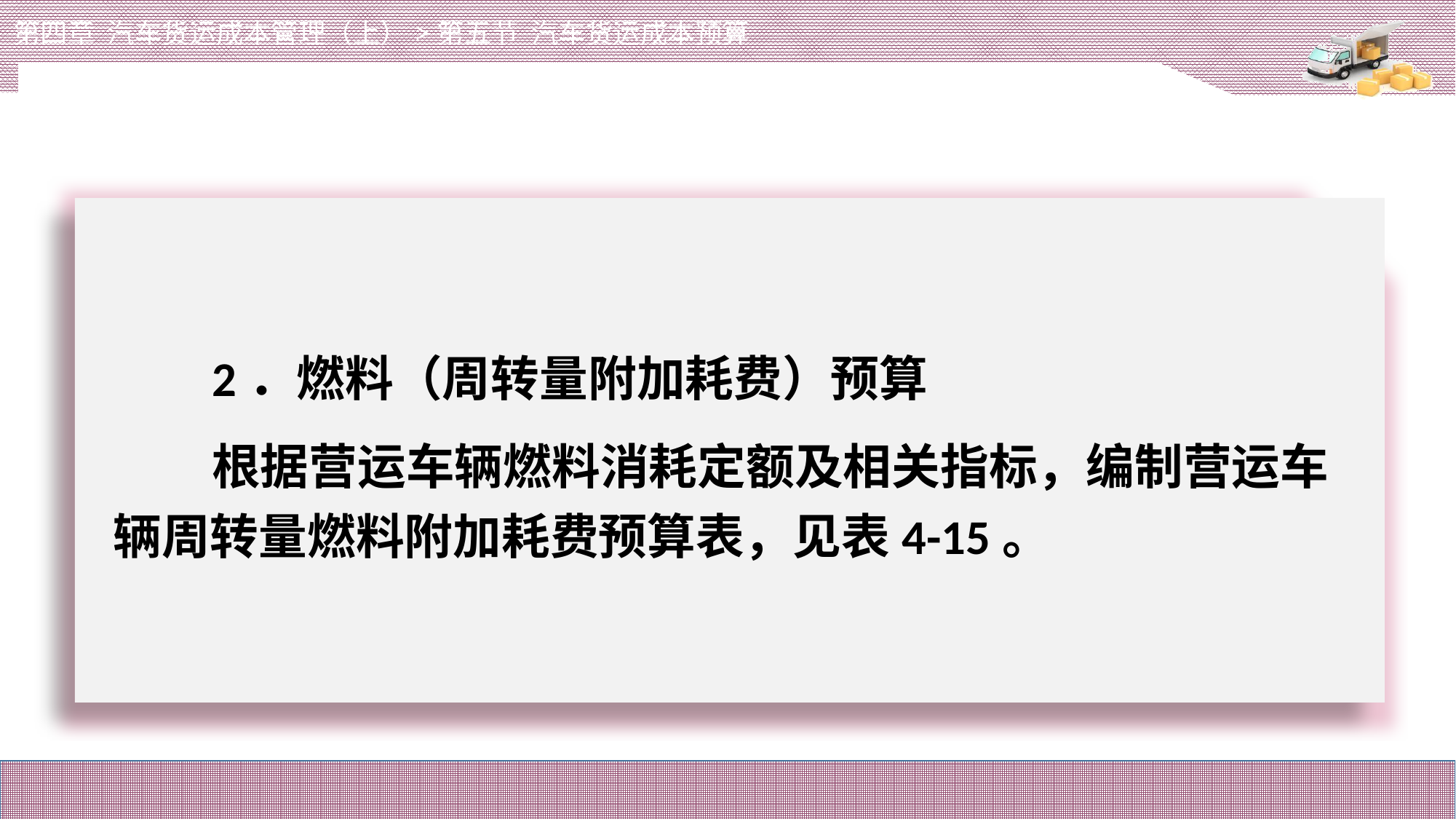

第四章  汽车货运成本管理（上）>第五节  汽车货运成本预算
# 2．燃料（周转量附加耗费）预算
根据营运车辆燃料消耗定额及相关指标，编制营运车辆周转量燃料附加耗费预算表，见表4-15。